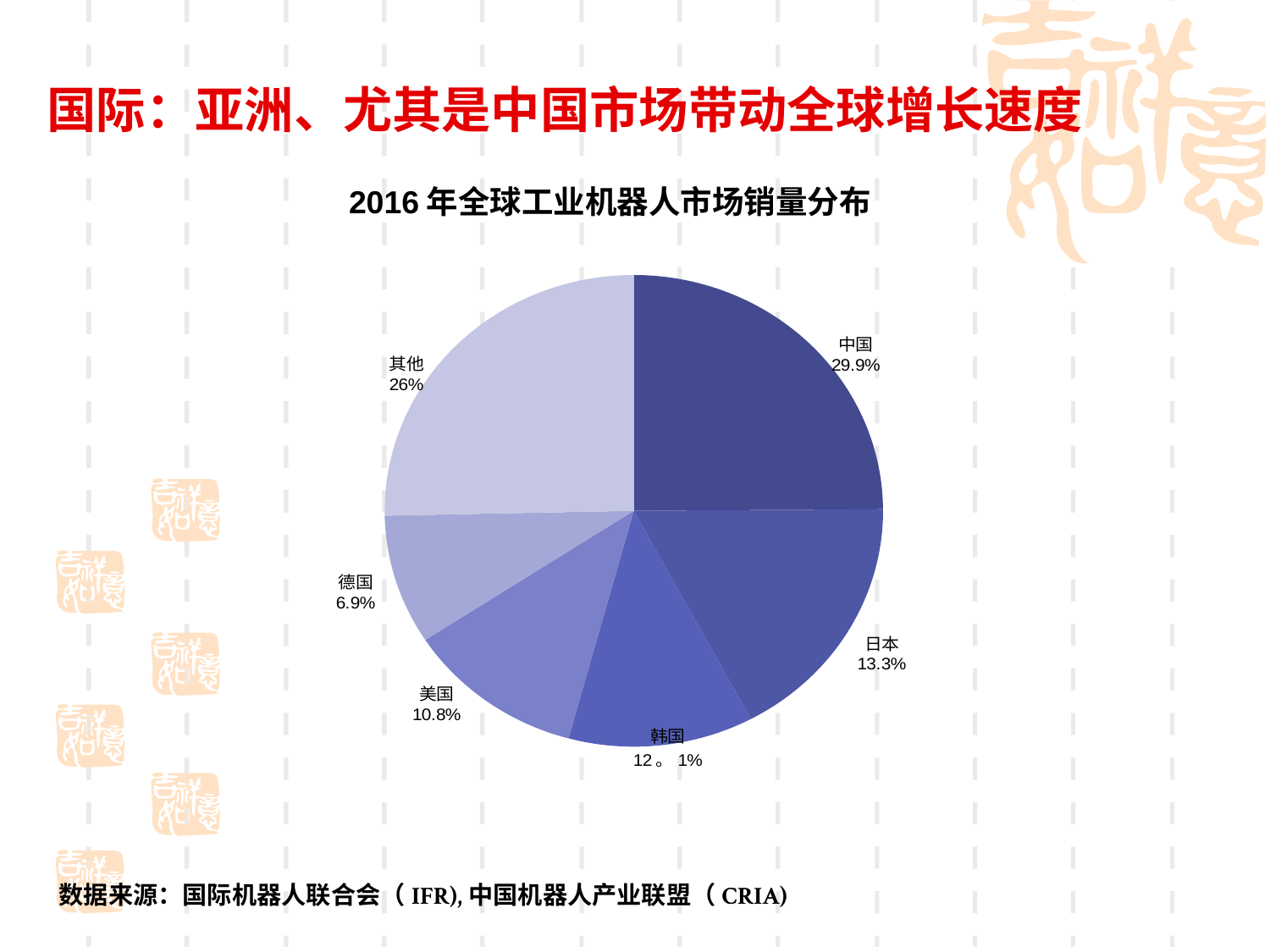

国际：亚洲、尤其是中国市场带动全球增长速度
2016年全球工业机器人市场销量分布

### Chart

| Category |  |
|---|---|
| 中国 | 56000.0 |
| 韩国 | 39000.0 |
| 日本 | 27000.0 |
| 美国 | 26000.0 |
| 德国 | 20000.0 |
| 其他 | 57000.0 |
 数据来源：国际机器人联合会（IFR),中国机器人产业联盟（CRIA)